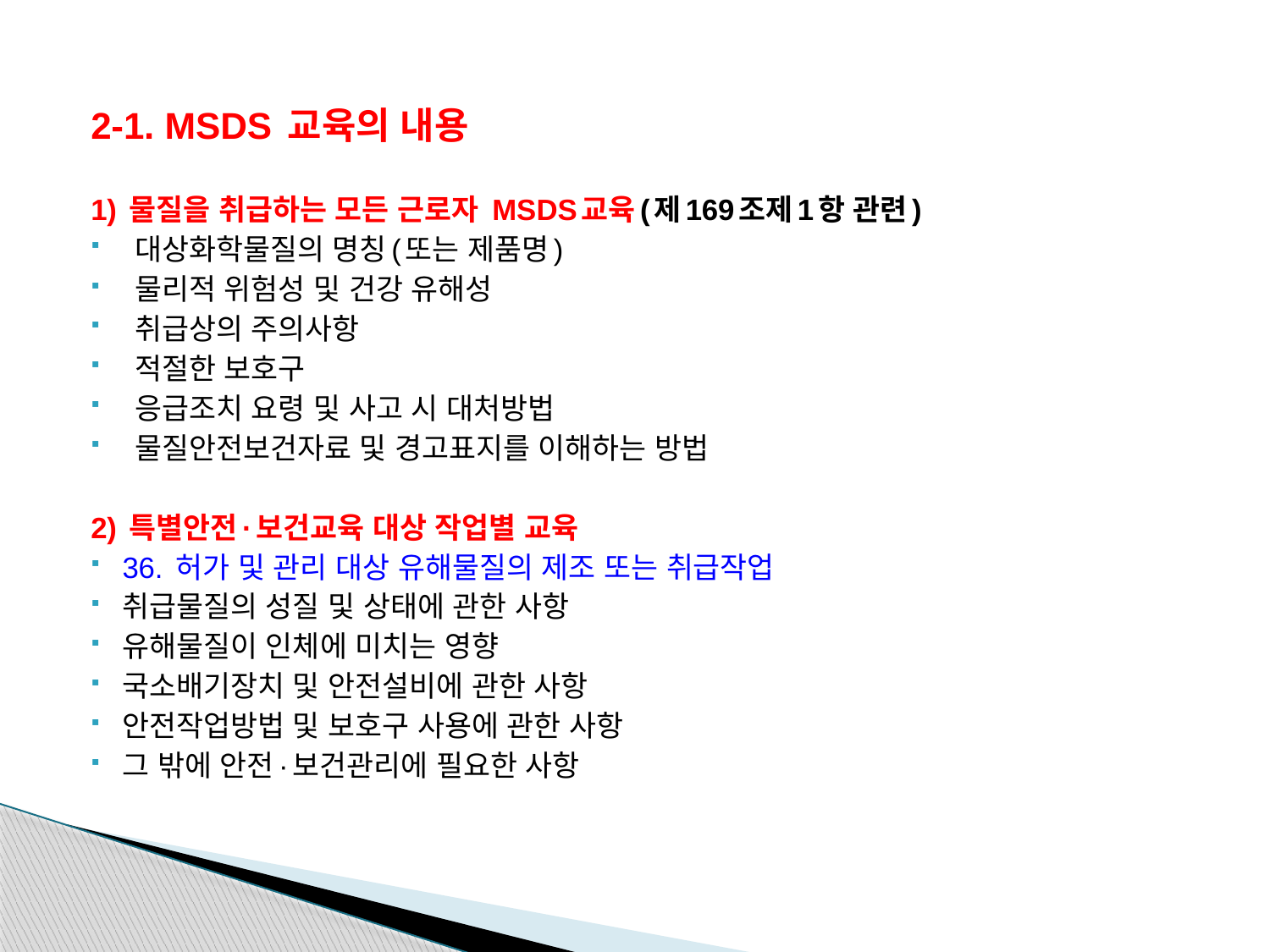

2-1. MSDS 교육의 내용

1) 물질을 취급하는 모든 근로자 MSDS교육(제169조제1항 관련)
 대상화학물질의 명칭(또는 제품명)
 물리적 위험성 및 건강 유해성
 취급상의 주의사항
 적절한 보호구
 응급조치 요령 및 사고 시 대처방법
 물질안전보건자료 및 경고표지를 이해하는 방법

2) 특별안전·보건교육 대상 작업별 교육
36. 허가 및 관리 대상 유해물질의 제조 또는 취급작업
취급물질의 성질 및 상태에 관한 사항
유해물질이 인체에 미치는 영향
국소배기장치 및 안전설비에 관한 사항
안전작업방법 및 보호구 사용에 관한 사항
그 밖에 안전·보건관리에 필요한 사항